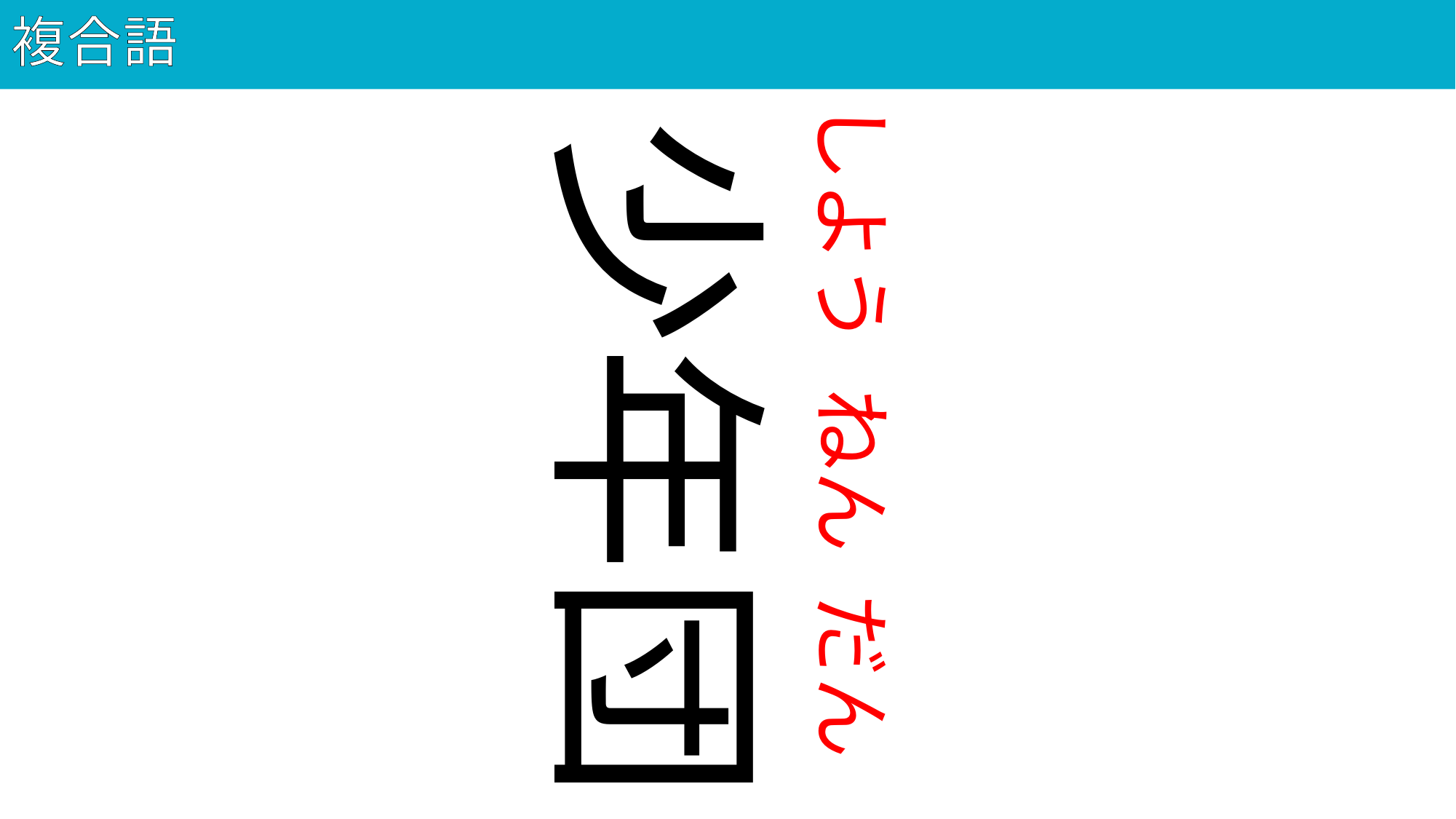

# 複合語
109
しよう
少年団
ねん
だん